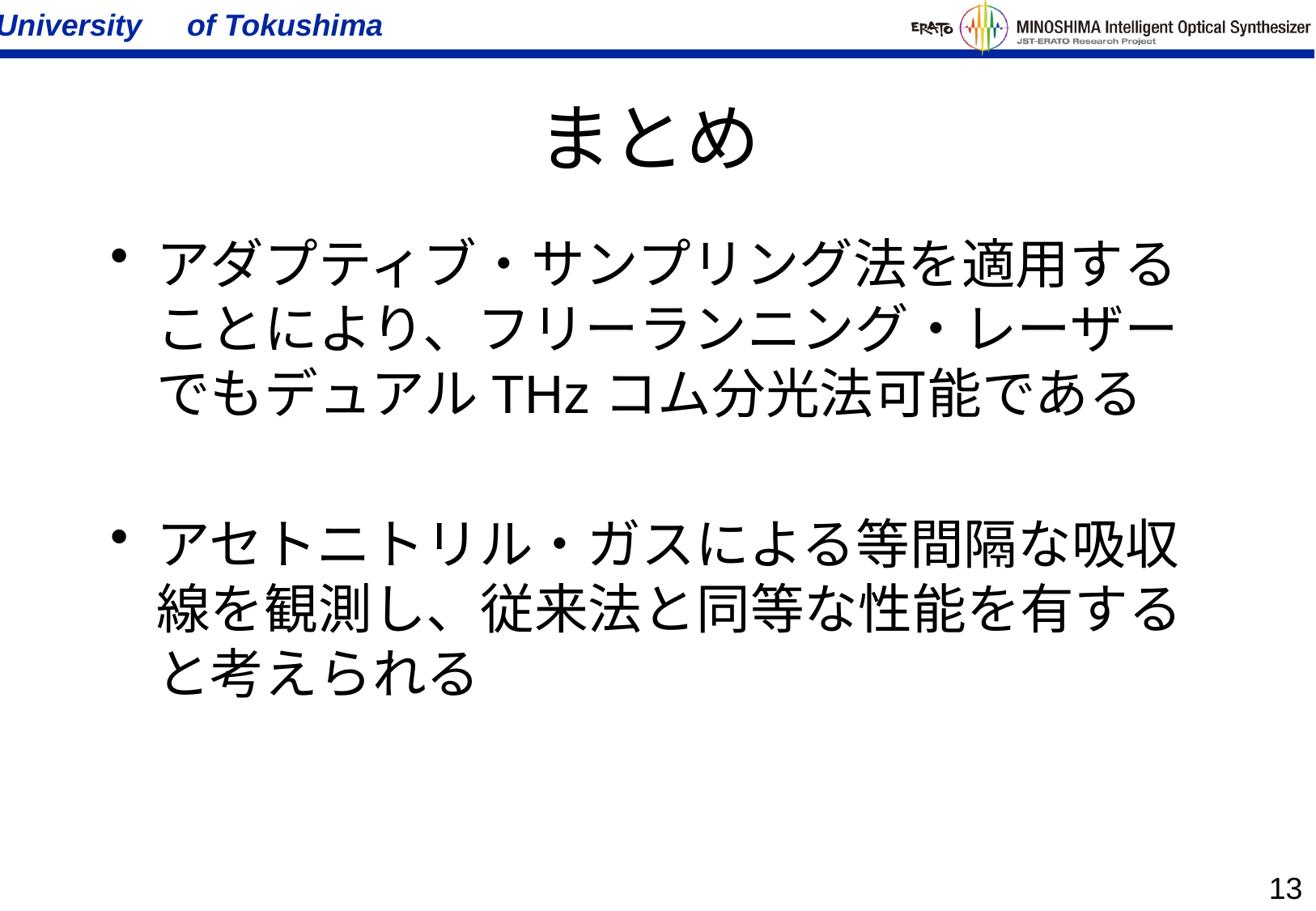

# まとめ
アダプティブ・サンプリング法を適用することにより、フリーランニング・レーザーでもデュアルTHzコム分光法可能である

アセトニトリル・ガスによる等間隔な吸収線を観測し、従来法と同等な性能を有すると考えられる
13